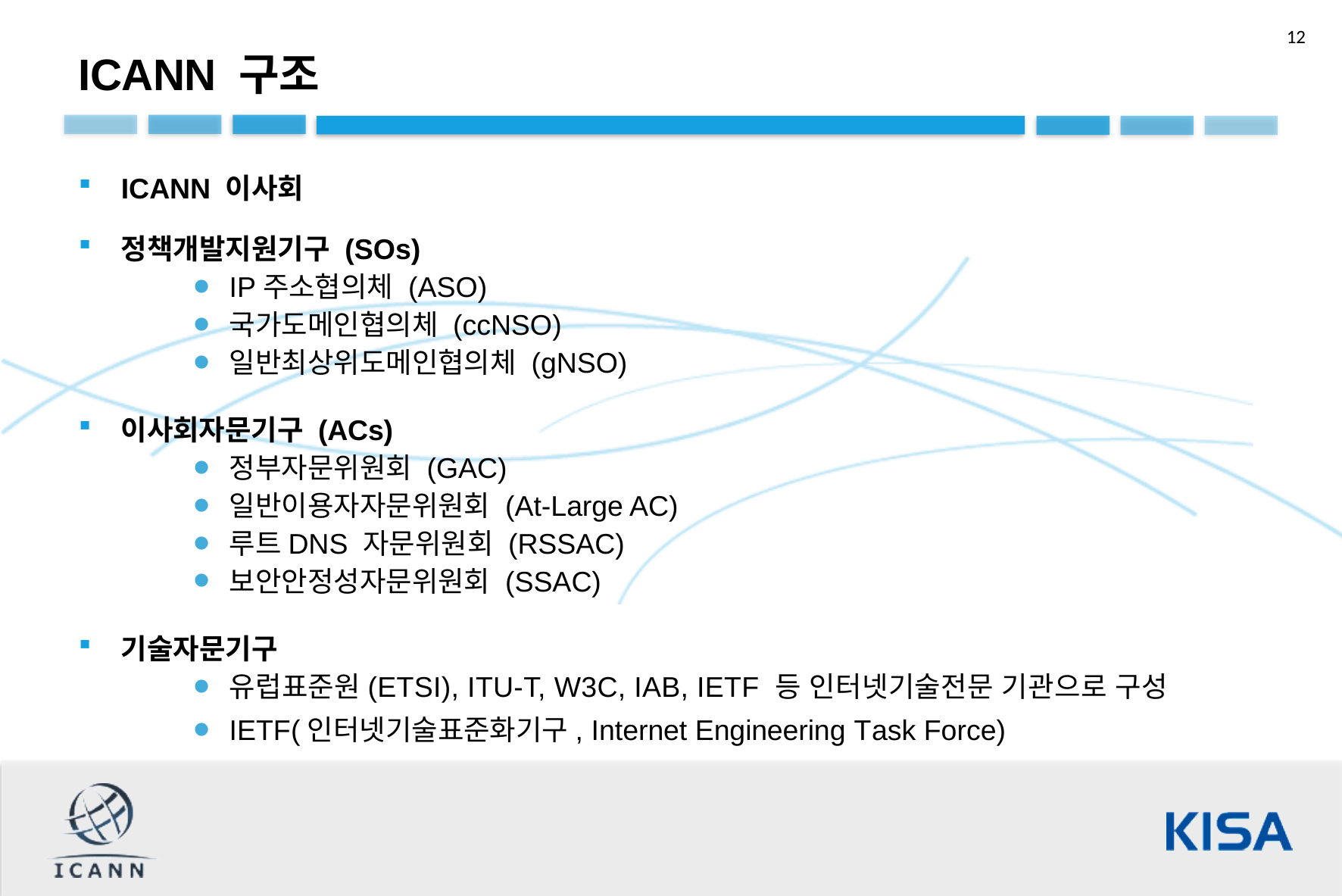

ICANN 구조
ICANN 이사회
정책개발지원기구 (SOs)
IP주소협의체 (ASO)
국가도메인협의체 (ccNSO)
일반최상위도메인협의체 (gNSO)
이사회자문기구 (ACs)
정부자문위원회 (GAC)
일반이용자자문위원회 (At-Large AC)
루트DNS 자문위원회 (RSSAC)
보안안정성자문위원회 (SSAC)
기술자문기구
유럽표준원(ETSI), ITU-T, W3C, IAB, IETF 등 인터넷기술전문 기관으로 구성
IETF(인터넷기술표준화기구, Internet Engineering Task Force)